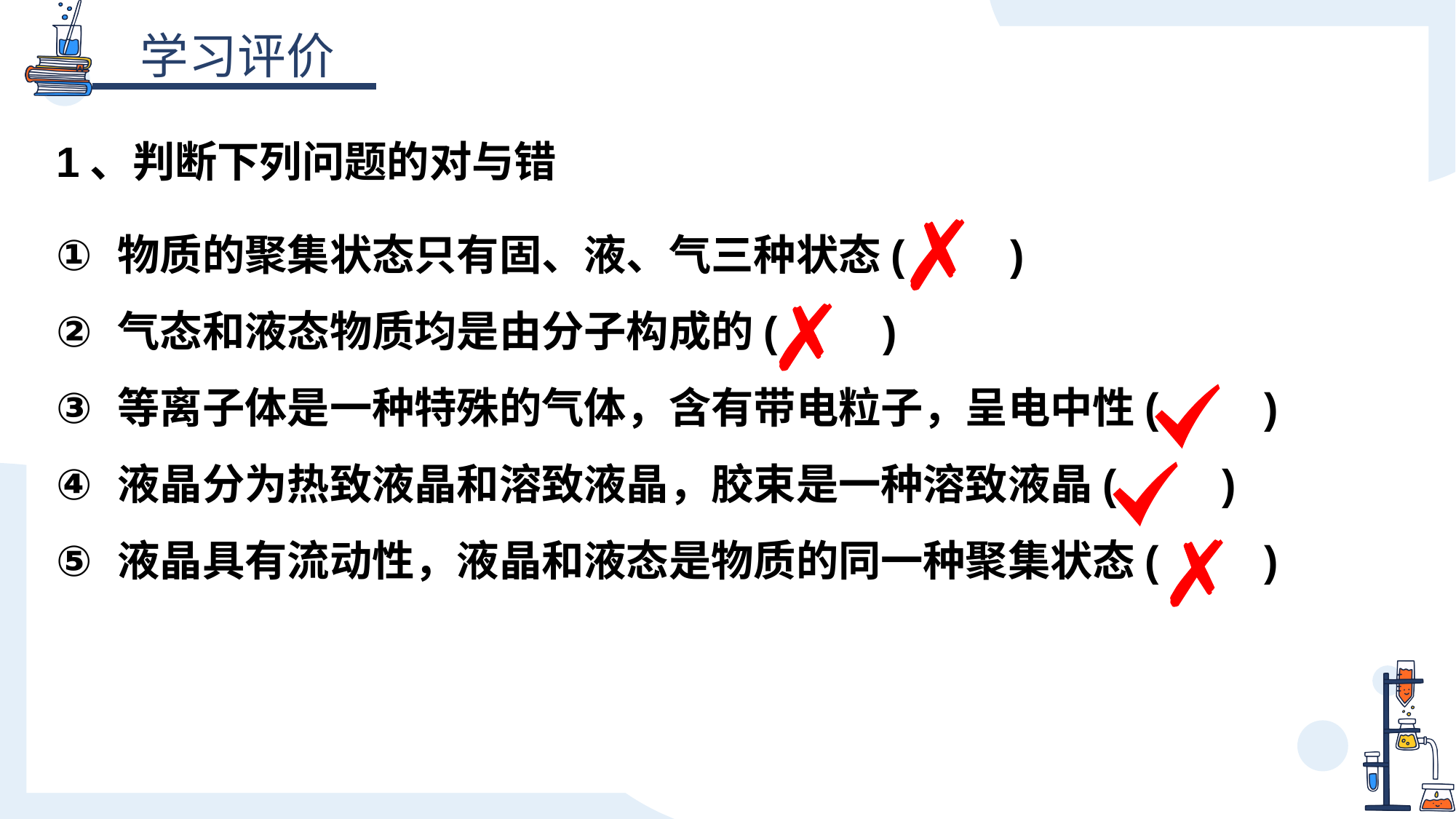

1、判断下列问题的对与错
物质的聚集状态只有固、液、气三种状态(　　)
气态和液态物质均是由分子构成的(　　)
等离子体是一种特殊的气体，含有带电粒子，呈电中性(　　)
液晶分为热致液晶和溶致液晶，胶束是一种溶致液晶(　　)
液晶具有流动性，液晶和液态是物质的同一种聚集状态(　　)